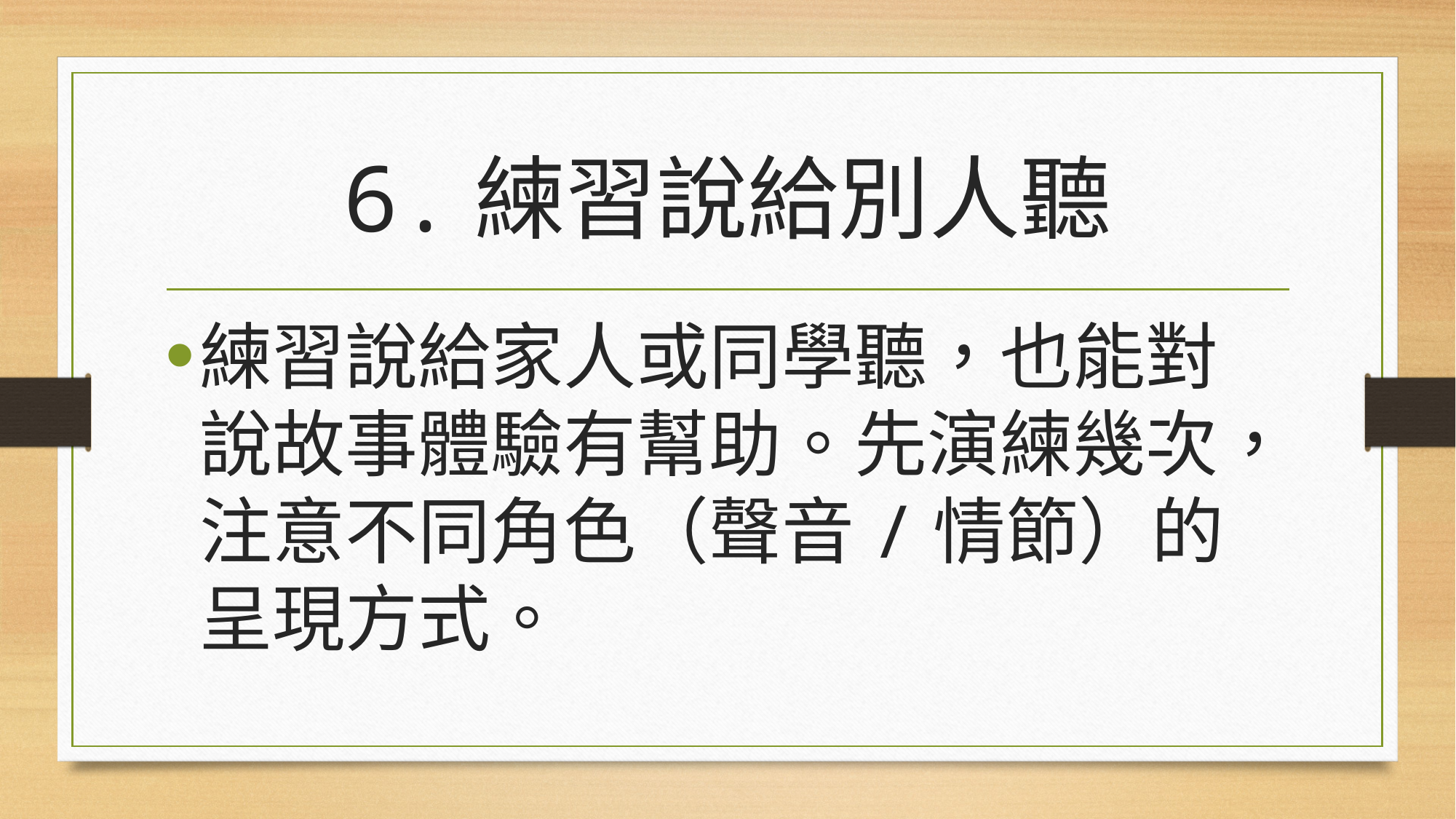

# 6.練習說給別人聽
練習說給家人或同學聽，也能對說故事體驗有幫助。先演練幾次，注意不同角色（聲音/情節）的呈現方式。